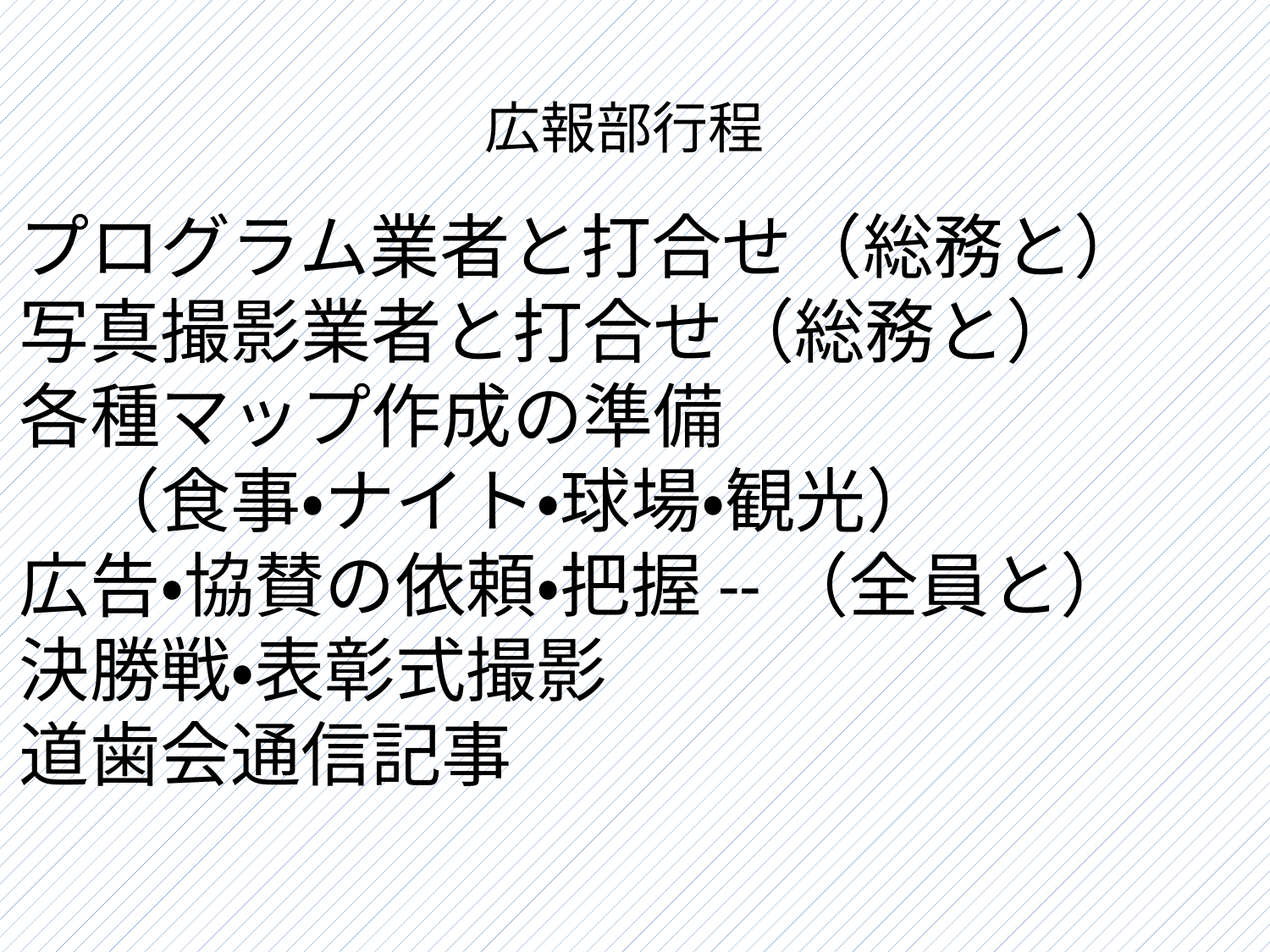

# 広報部行程
プログラム業者と打合せ（総務と）
写真撮影業者と打合せ（総務と）
各種マップ作成の準備
　（食事・ナイト・球場・観光）
広告・協賛の依頼・把握--（全員と）
決勝戦・表彰式撮影
道歯会通信記事